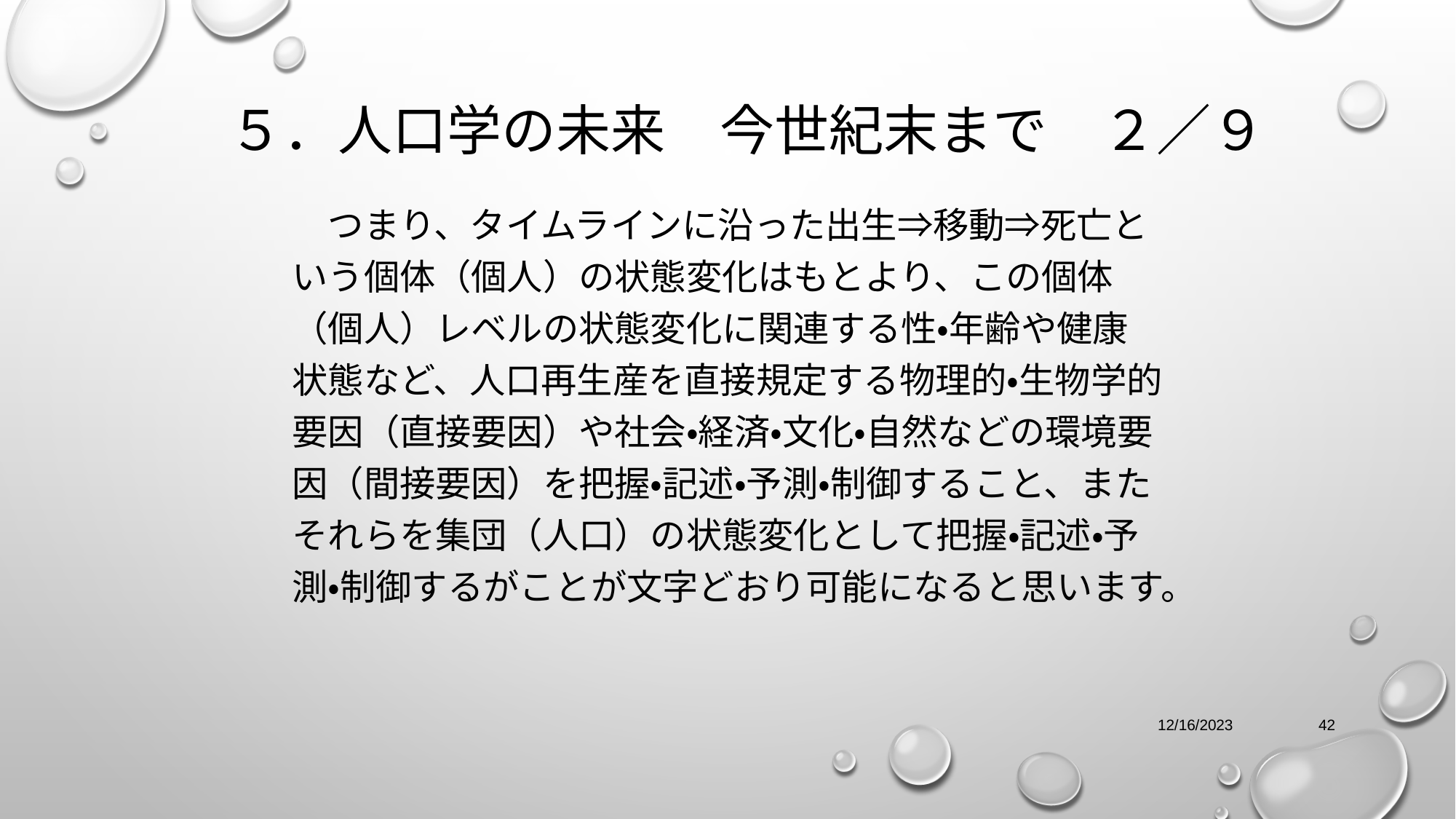

# ５．人口学の未来　今世紀末まで　２／９
　つまり、タイムラインに沿った出生⇒移動⇒死亡という個体（個人）の状態変化はもとより、この個体（個人）レベルの状態変化に関連する性・年齢や健康状態など、人口再生産を直接規定する物理的・生物学的要因（直接要因）や社会・経済・文化・自然などの環境要因（間接要因）を把握・記述・予測・制御すること、またそれらを集団（人口）の状態変化として把握・記述・予測・制御するがことが文字どおり可能になると思います。
12/16/2023
42